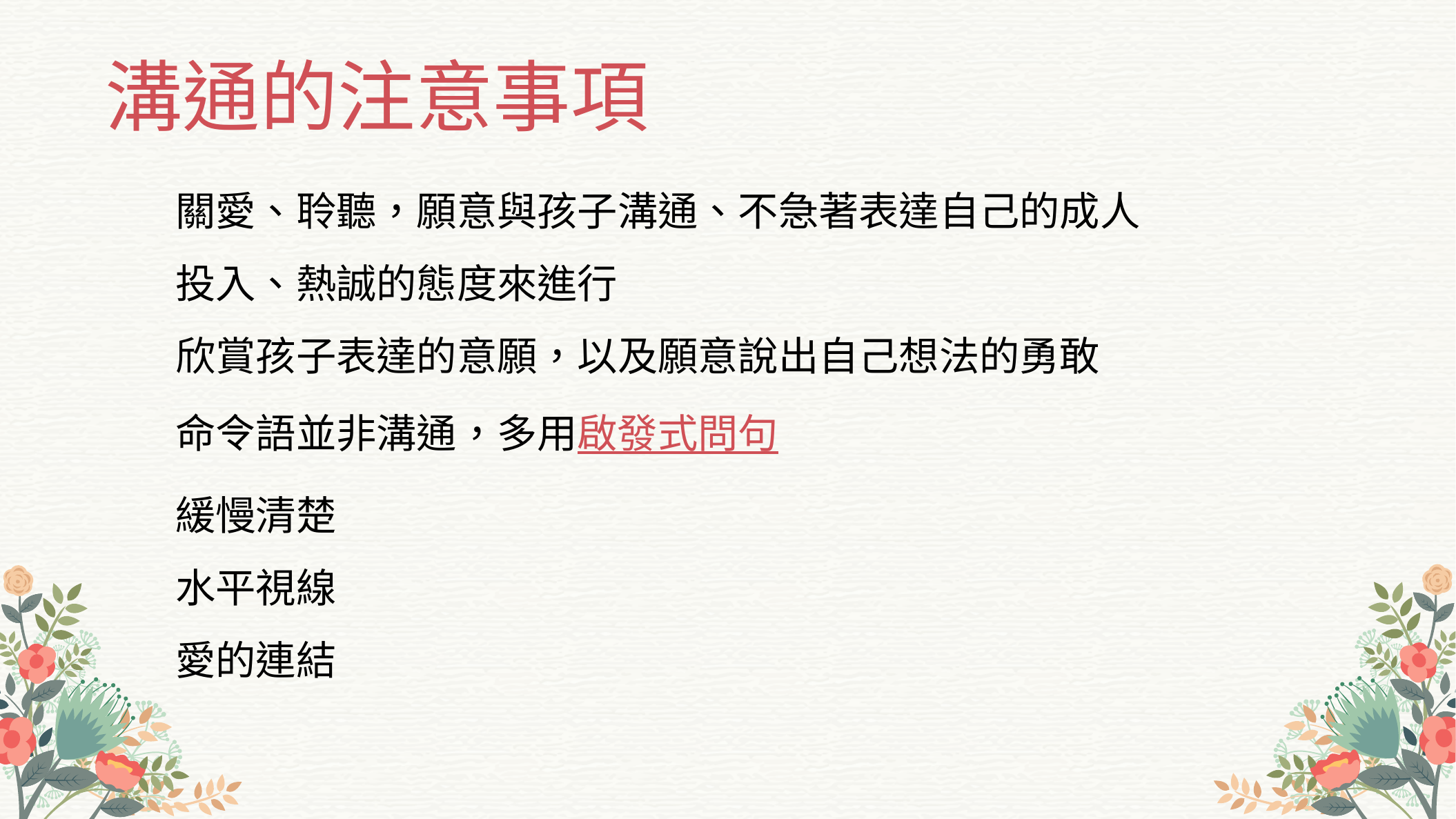

溝通的注意事項
關愛、聆聽，願意與孩子溝通、不急著表達自己的成人
投入、熱誠的態度來進行
欣賞孩子表達的意願，以及願意說出自己想法的勇敢
命令語並非溝通，多用啟發式問句
緩慢清楚
水平視線
愛的連結